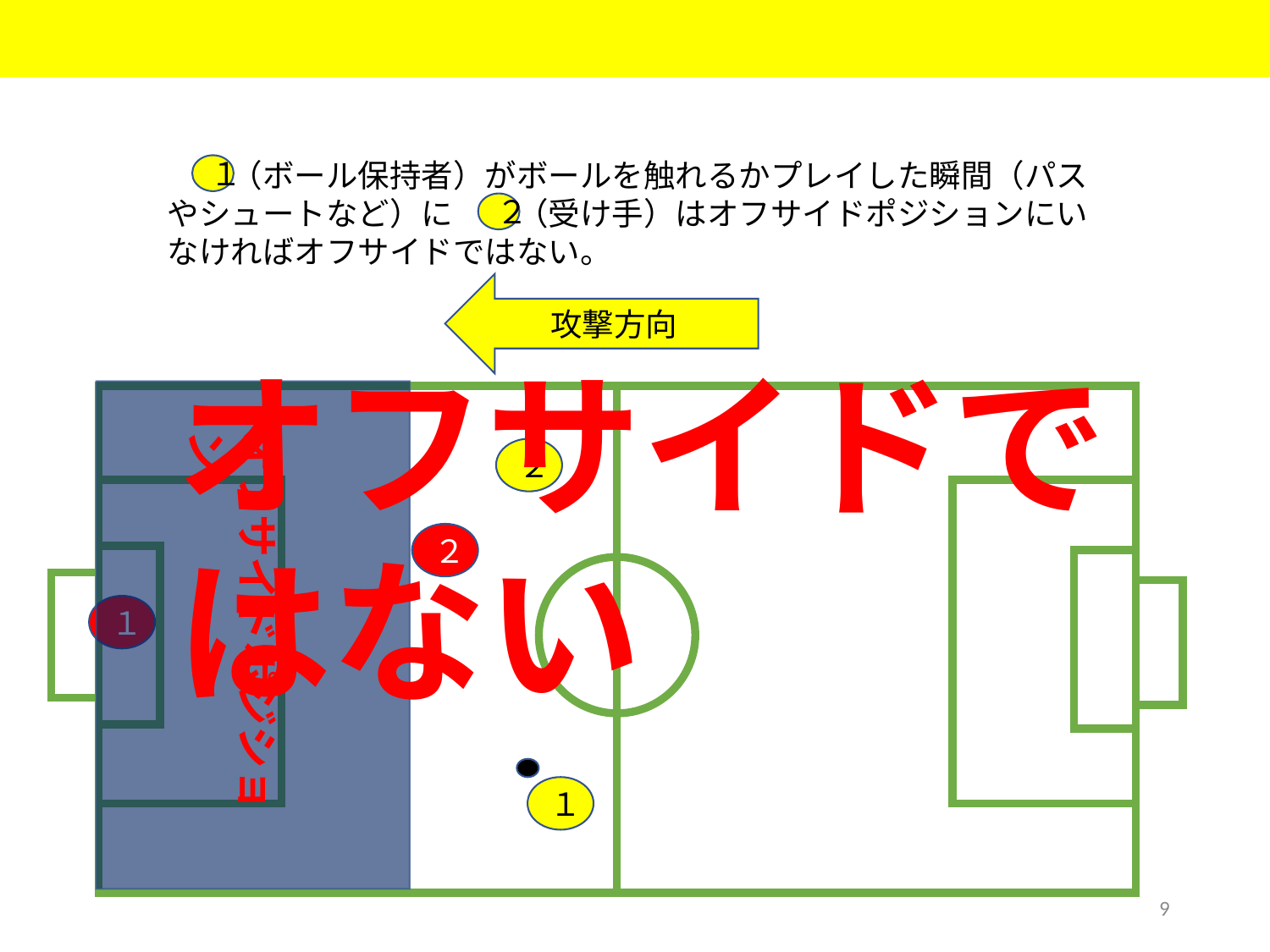

（ボール保持者）がボールを触れるかプレイした瞬間（パスやシュートなど）に　　（受け手）はオフサイドポジションにいなければオフサイドではない。
１
２
攻撃方向
オフサイドではない

オフサイドポジション
２
２
１

１
9